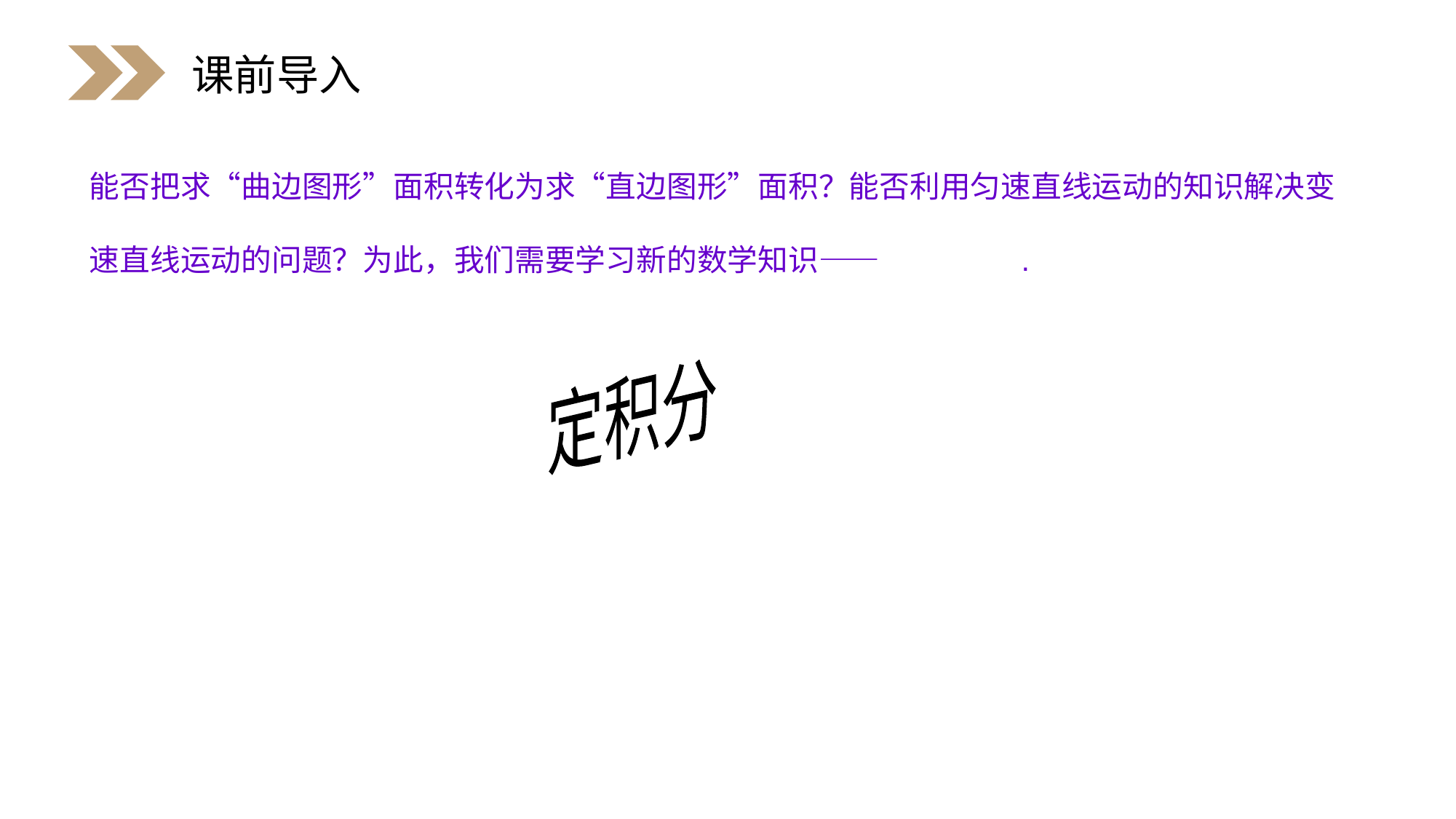

课前导入
能否把求“曲边图形”面积转化为求“直边图形”面积？能否利用匀速直线运动的知识解决变速直线运动的问题？为此，我们需要学习新的数学知识——                    .
定积分